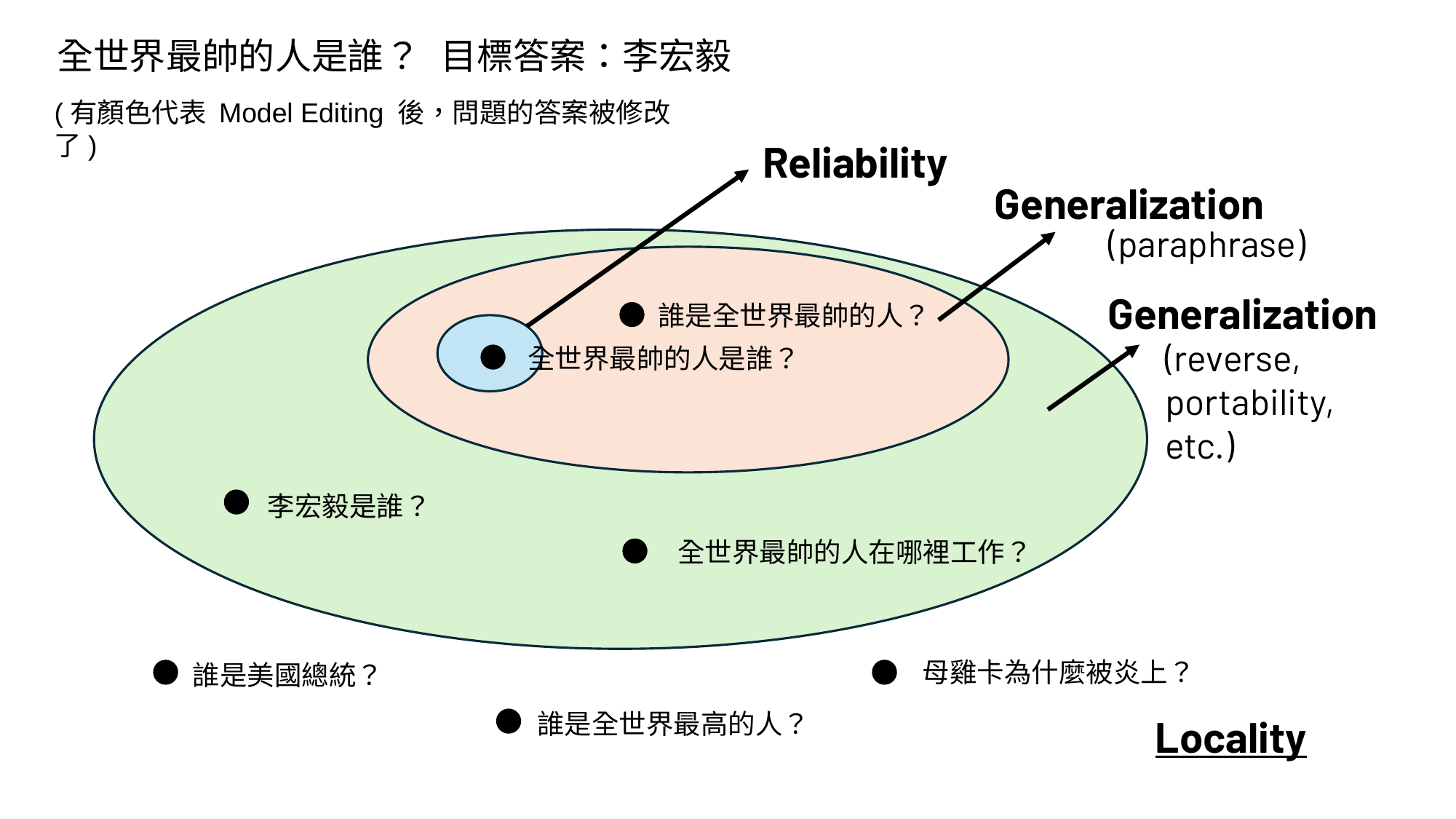

全世界最帥的人是誰？
目標答案：李宏毅
(有顏色代表 Model Editing 後，問題的答案被修改了)
Reliability
Generalization
(paraphrase)

Generalization
誰是全世界最帥的人？

(reverse, portability, etc.)
全世界最帥的人是誰？

李宏毅是誰？

全世界最帥的人在哪裡工作？

母雞卡為什麼被炎上？

誰是美國總統？

誰是全世界最高的人？

Locality